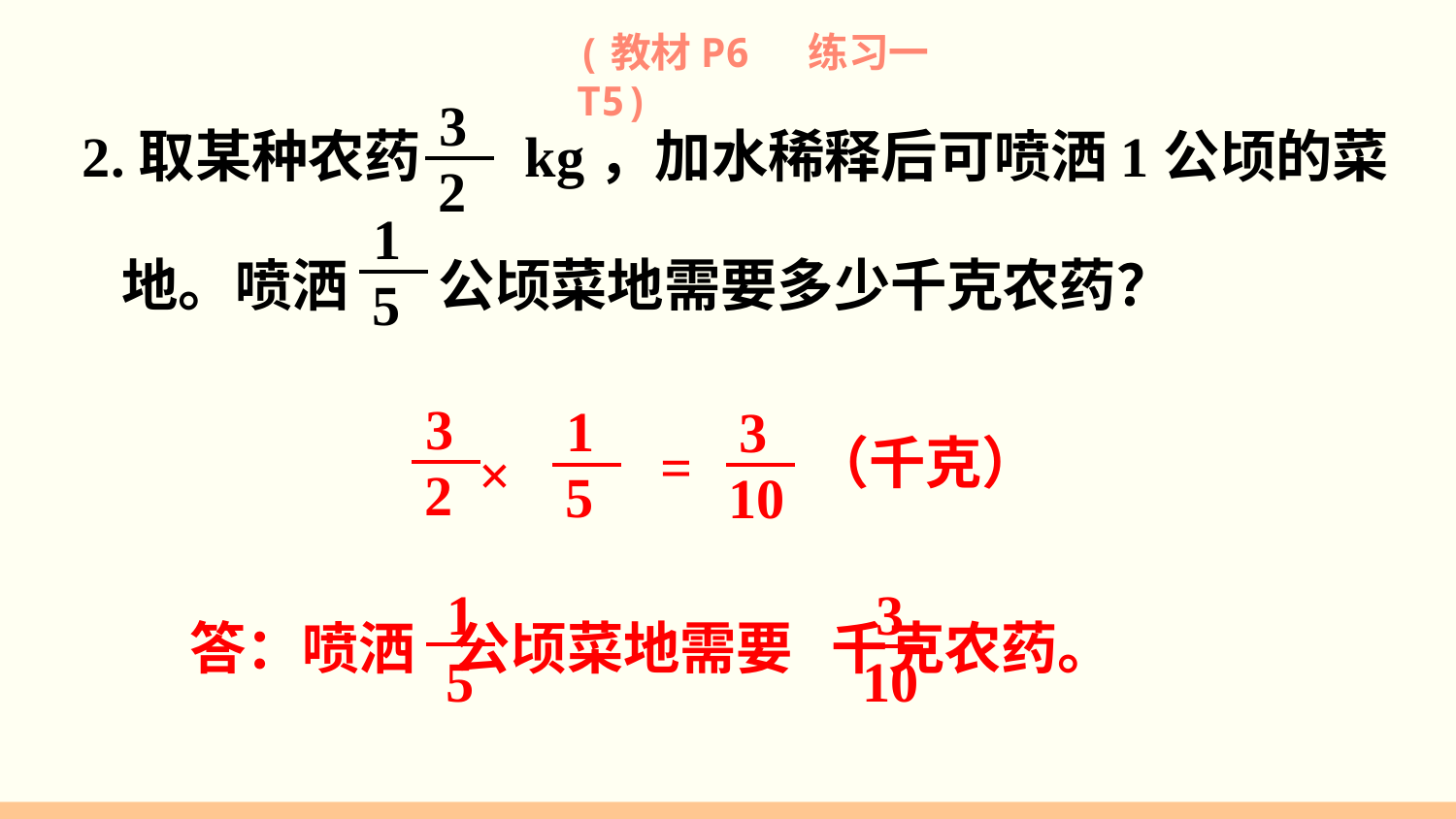

(教材P6  练习一T5)
3
2
2.取某种农药       kg，加水稀释后可喷洒1公顷的菜
  地。喷洒       公顷菜地需要多少千克农药？
1
5
3
2
1
5
×
3
10
（千克）
=
1
5
3
10
答：喷洒   公顷菜地需要   千克农药。